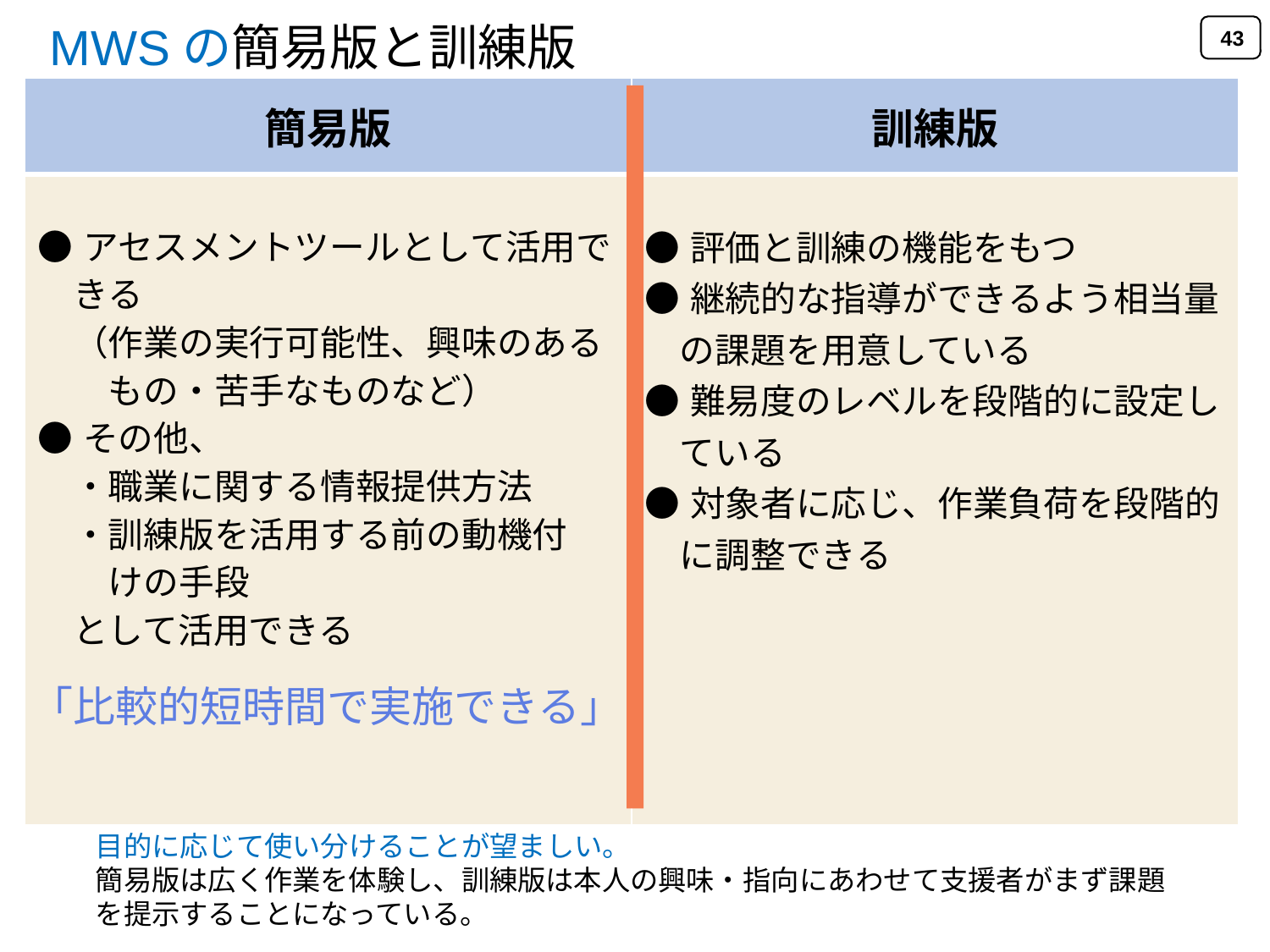

43
MWSの簡易版と訓練版

| 簡易版 | 訓練版 |
| --- | --- |
| ●アセスメントツールとして活用で 　きる 　（作業の実行可能性、興味のある 　　もの・苦手なものなど） ●その他、 　・職業に関する情報提供方法 　・訓練版を活用する前の動機付 　　けの手段 　として活用できる | ●評価と訓練の機能をもつ ●継続的な指導ができるよう相当量 　の課題を用意している ●難易度のレベルを段階的に設定し 　ている ●対象者に応じ、作業負荷を段階的 　に調整できる |

「比較的短時間で実施できる」
目的に応じて使い分けることが望ましい。
簡易版は広く作業を体験し、訓練版は本人の興味・指向にあわせて支援者がまず課題を提示することになっている。